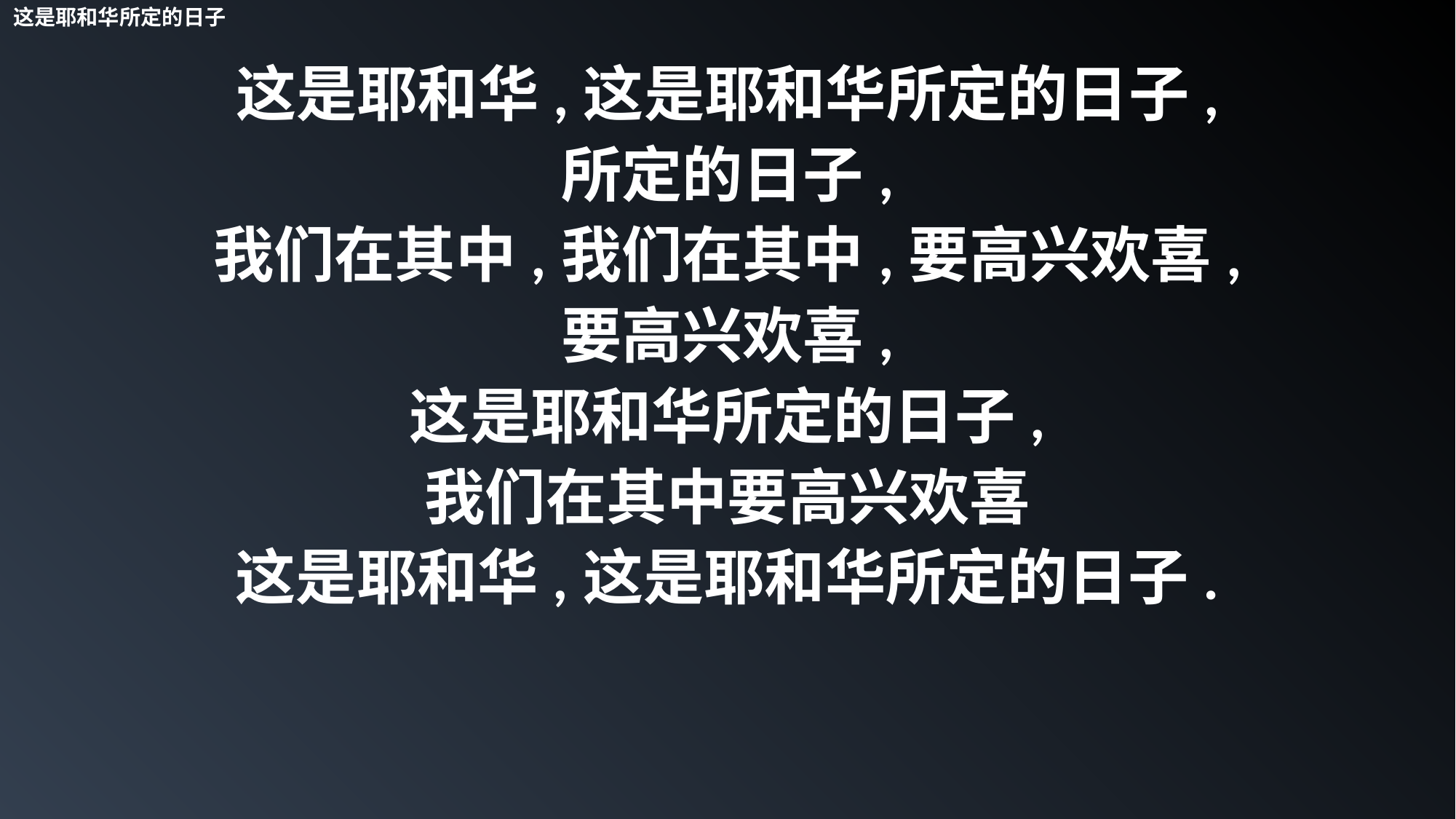

这是耶和华所定的日子
这是耶和华,这是耶和华所定的日子,
所定的日子,
我们在其中,我们在其中,要高兴欢喜,
要高兴欢喜,
这是耶和华所定的日子,
我们在其中要高兴欢喜
这是耶和华,这是耶和华所定的日子.